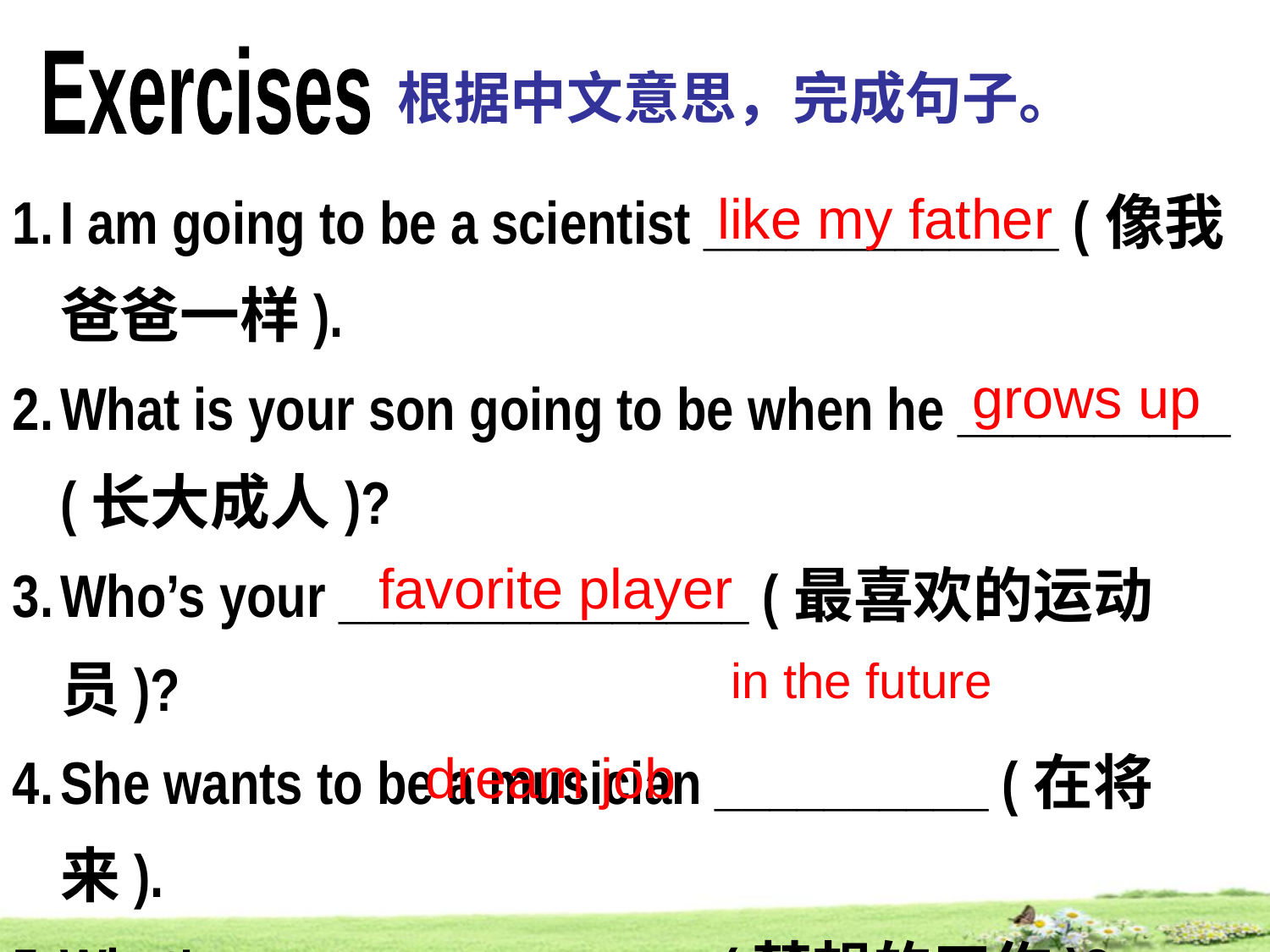

Exercises
根据中文意思，完成句子。
I am going to be a scientist _____________ (像我爸爸一样).
What is your son going to be when he __________ (长大成人)?
Who’s your _______________ (最喜欢的运动员)?
She wants to be a musician __________ (在将来).
What’s your _____________ (梦想的工作)?
like my father
grows up
 favorite player
 in the future
dream job